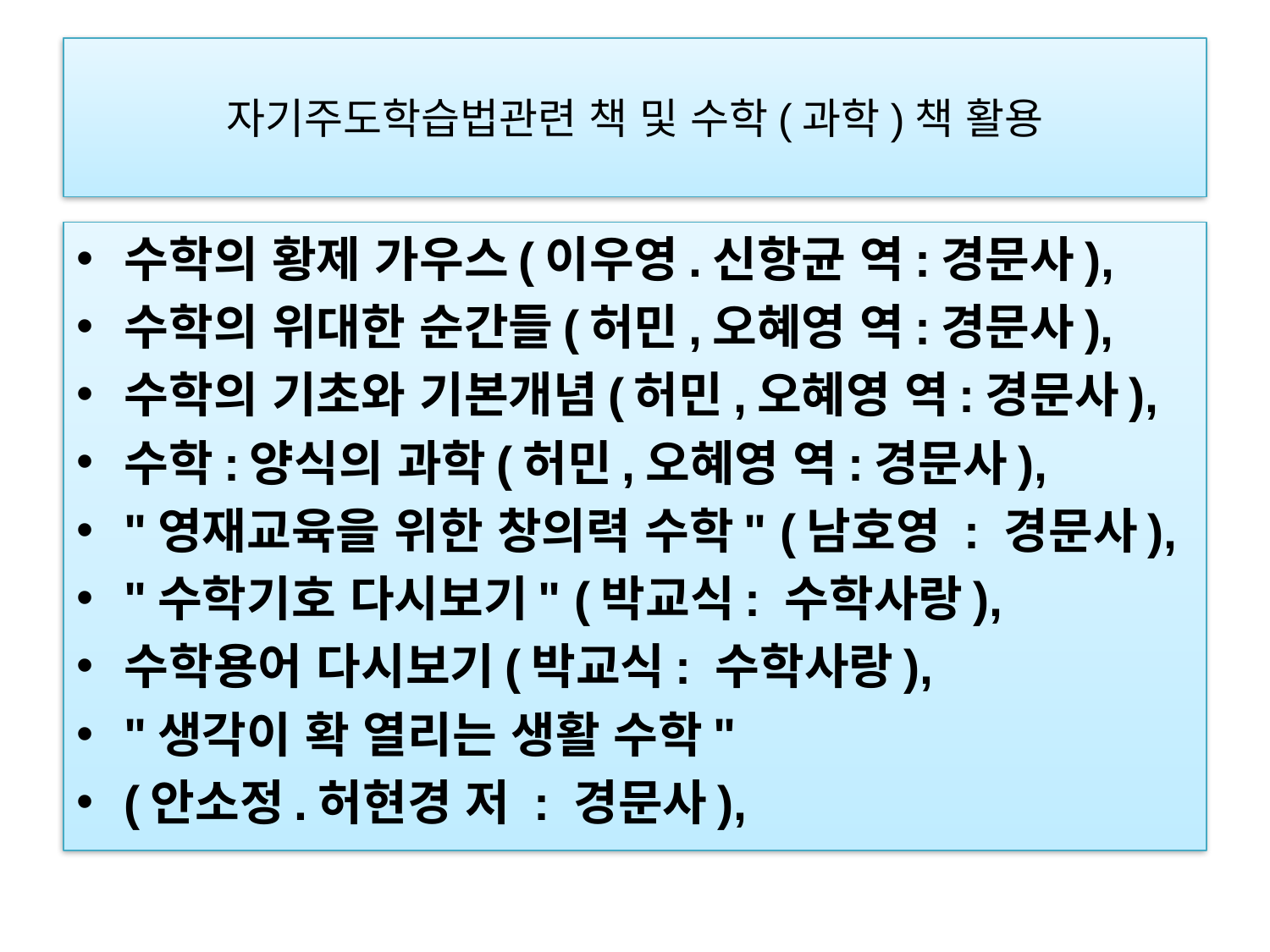

# 자기주도학습법관련 책 및 수학(과학)책 활용
수학의 황제 가우스(이우영.신항균 역:경문사),
수학의 위대한 순간들(허민,오혜영 역:경문사),
수학의 기초와 기본개념(허민,오혜영 역:경문사),
수학:양식의 과학(허민,오혜영 역:경문사),
"영재교육을 위한 창의력 수학" (남호영 : 경문사),
"수학기호 다시보기" (박교식: 수학사랑),
수학용어 다시보기(박교식: 수학사랑),
"생각이 확 열리는 생활 수학"
(안소정.허현경 저 : 경문사),